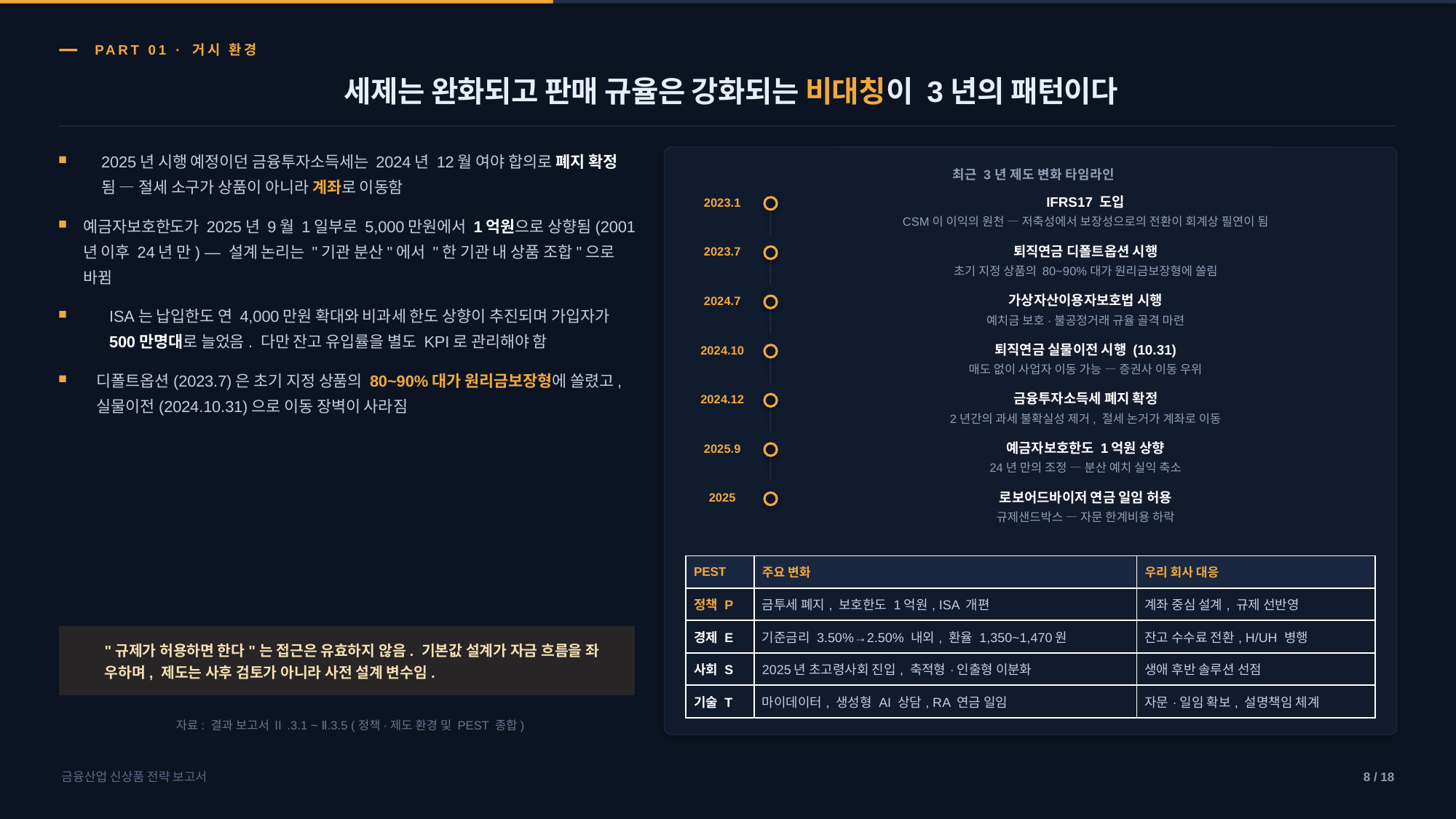

PART 01 · 거시 환경

세제는 완화되고 판매 규율은 강화되는 비대칭이 3년의 패턴이다

2025년 시행 예정이던 금융투자소득세는 2024년 12월 여야 합의로 폐지 확정
됨 — 절세 소구가 상품이 아니라 계좌로 이동함

최근 3년 제도 변화 타임라인
IFRS17 도입
2023.1

예금자보호한도가 2025년 9월 1일부로 5,000만원에서 1억원으로 상향됨(2001
년 이후 24년 만) — 설계 논리는 "기관 분산"에서 "한 기관 내 상품 조합"으로
바뀜
CSM이 이익의 원천 — 저축성에서 보장성으로의 전환이 회계상 필연이 됨

퇴직연금 디폴트옵션 시행
2023.7

초기 지정 상품의 80~90%대가 원리금보장형에 쏠림
가상자산이용자보호법 시행
2024.7

ISA는 납입한도 연 4,000만원 확대와 비과세 한도 상향이 추진되며 가입자가
500만명대로 늘었음. 다만 잔고 유입률을 별도 KPI로 관리해야 함
예치금 보호·불공정거래 규율 골격 마련

퇴직연금 실물이전 시행 (10.31)
2024.10

매도 없이 사업자 이동 가능 — 증권사 이동 우위
디폴트옵션(2023.7)은 초기 지정 상품의 80~90%대가 원리금보장형에 쏠렸고,
실물이전(2024.10.31)으로 이동 장벽이 사라짐

금융투자소득세 폐지 확정
2024.12

2년간의 과세 불확실성 제거, 절세 논거가 계좌로 이동
예금자보호한도 1억원 상향
2025.9

24년 만의 조정 — 분산 예치 실익 축소
로보어드바이저 연금 일임 허용
2025

규제샌드박스 — 자문 한계비용 하락
| PEST | 주요 변화 | 우리 회사 대응 |
| --- | --- | --- |
| 정책 P | 금투세 폐지, 보호한도 1억원, ISA 개편 | 계좌 중심 설계, 규제 선반영 |
| 경제 E | 기준금리 3.50%→2.50% 내외, 환율 1,350~1,470원 | 잔고 수수료 전환, H/UH 병행 |
| 사회 S | 2025년 초고령사회 진입, 축적형·인출형 이분화 | 생애 후반 솔루션 선점 |
| 기술 T | 마이데이터, 생성형 AI 상담, RA 연금 일임 | 자문·일임 확보, 설명책임 체계 |

"규제가 허용하면 한다"는 접근은 유효하지 않음. 기본값 설계가 자금 흐름을 좌
우하며, 제도는 사후 검토가 아니라 사전 설계 변수임.
자료: 결과 보고서 Ⅱ.3.1 ~ Ⅱ.3.5 (정책·제도 환경 및 PEST 종합)
금융산업 신상품 전략 보고서
8 / 18